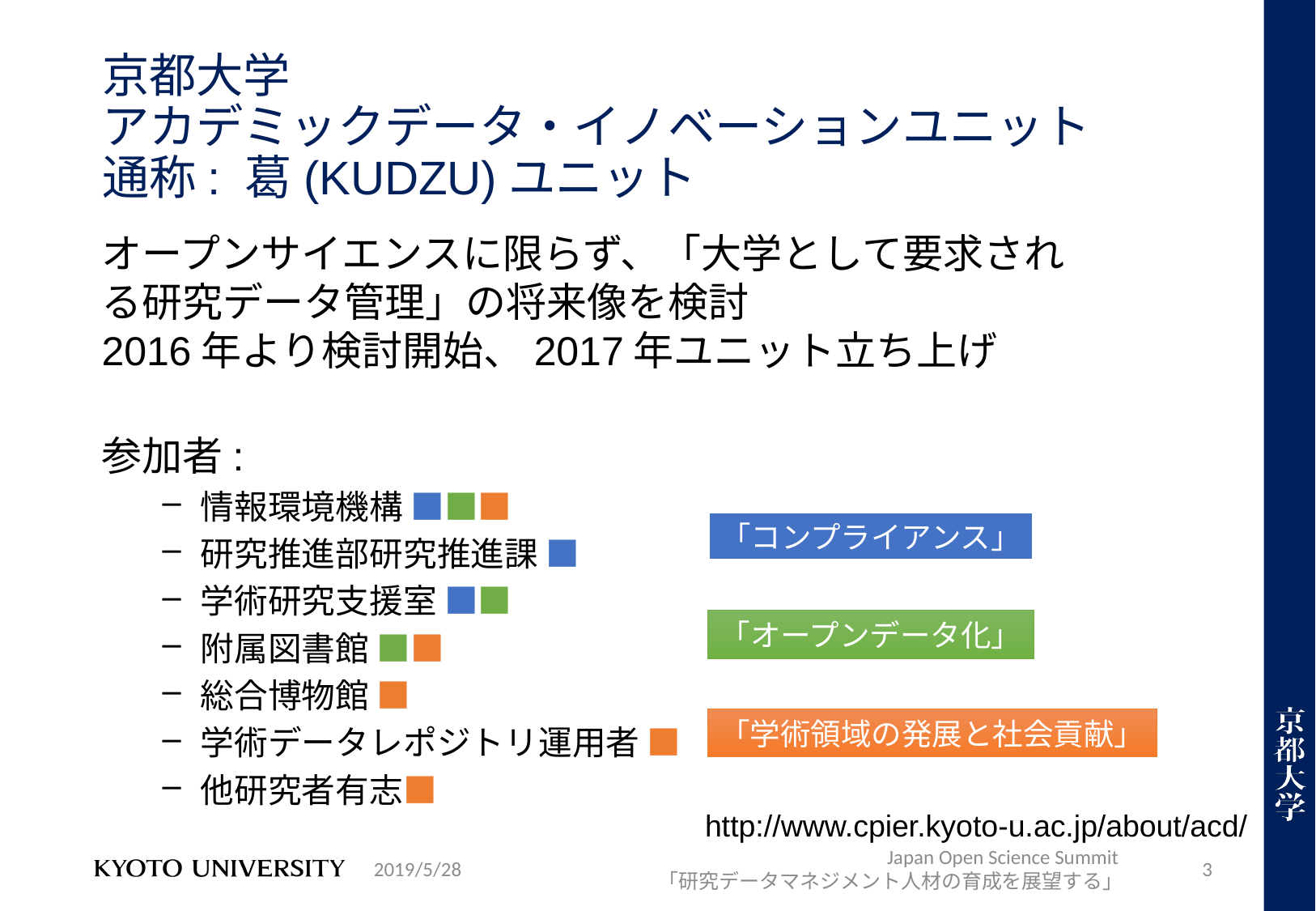

# 京都大学 アカデミックデータ・イノベーションユニット 通称: 葛(KUDZU)ユニット
オープンサイエンスに限らず、「大学として要求される研究データ管理」の将来像を検討
2016年より検討開始、2017年ユニット立ち上げ

参加者:
情報環境機構 ■■■
研究推進部研究推進課 ■
学術研究支援室 ■■
附属図書館 ■■
総合博物館 ■
学術データレポジトリ運用者 ■
他研究者有志■
「コンプライアンス」
「オープンデータ化」
「学術領域の発展と社会貢献」
http://www.cpier.kyoto-u.ac.jp/about/acd/
2019/5/28
Japan Open Science Summit
「研究データマネジメント人材の育成を展望する」
3